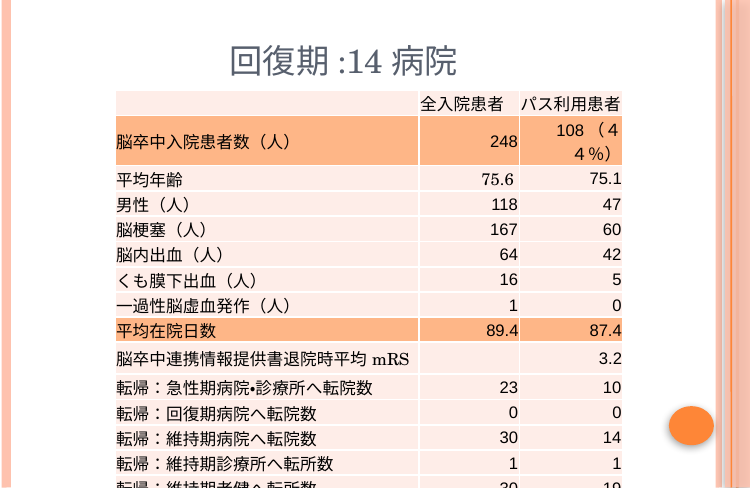

# 回復期:14病院
|  | 全入院患者 | パス利用患者 |
| --- | --- | --- |
| 脳卒中入院患者数（人） | 248 | 108（４４％） |
| 平均年齢 | 75.6 | 75.1 |
| 男性（人） | 118 | 47 |
| 脳梗塞（人） | 167 | 60 |
| 脳内出血（人） | 64 | 42 |
| くも膜下出血（人） | 16 | 5 |
| 一過性脳虚血発作（人） | 1 | 0 |
| 平均在院日数 | 89.4 | 87.4 |
| 脳卒中連携情報提供書退院時平均mRS |  | 3.2 |
| 転帰：急性期病院・診療所へ転院数 | 23 | 10 |
| 転帰：回復期病院へ転院数 | 0 | 0 |
| 転帰：維持期病院へ転院数 | 30 | 14 |
| 転帰：維持期診療所へ転所数 | 1 | 1 |
| 転帰：維持期老健へ転所数 | 30 | 19 |
| 転帰：在宅復帰患者数 | 151 | 59 |
| 転帰：死亡数 | 11 | 0 |